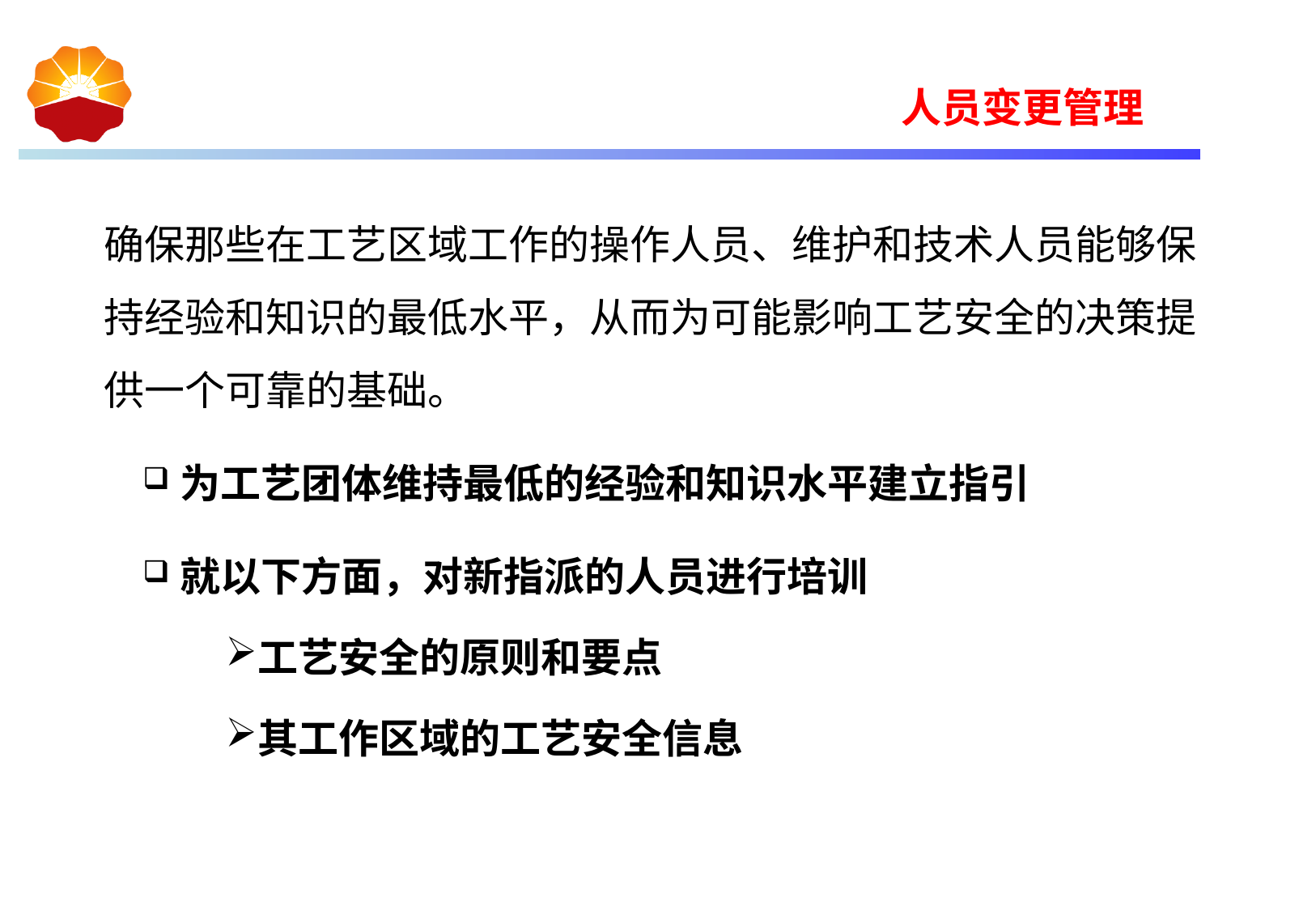

人员变更管理
确保那些在工艺区域工作的操作人员、维护和技术人员能够保持经验和知识的最低水平，从而为可能影响工艺安全的决策提供一个可靠的基础。
为工艺团体维持最低的经验和知识水平建立指引
就以下方面，对新指派的人员进行培训
工艺安全的原则和要点
其工作区域的工艺安全信息